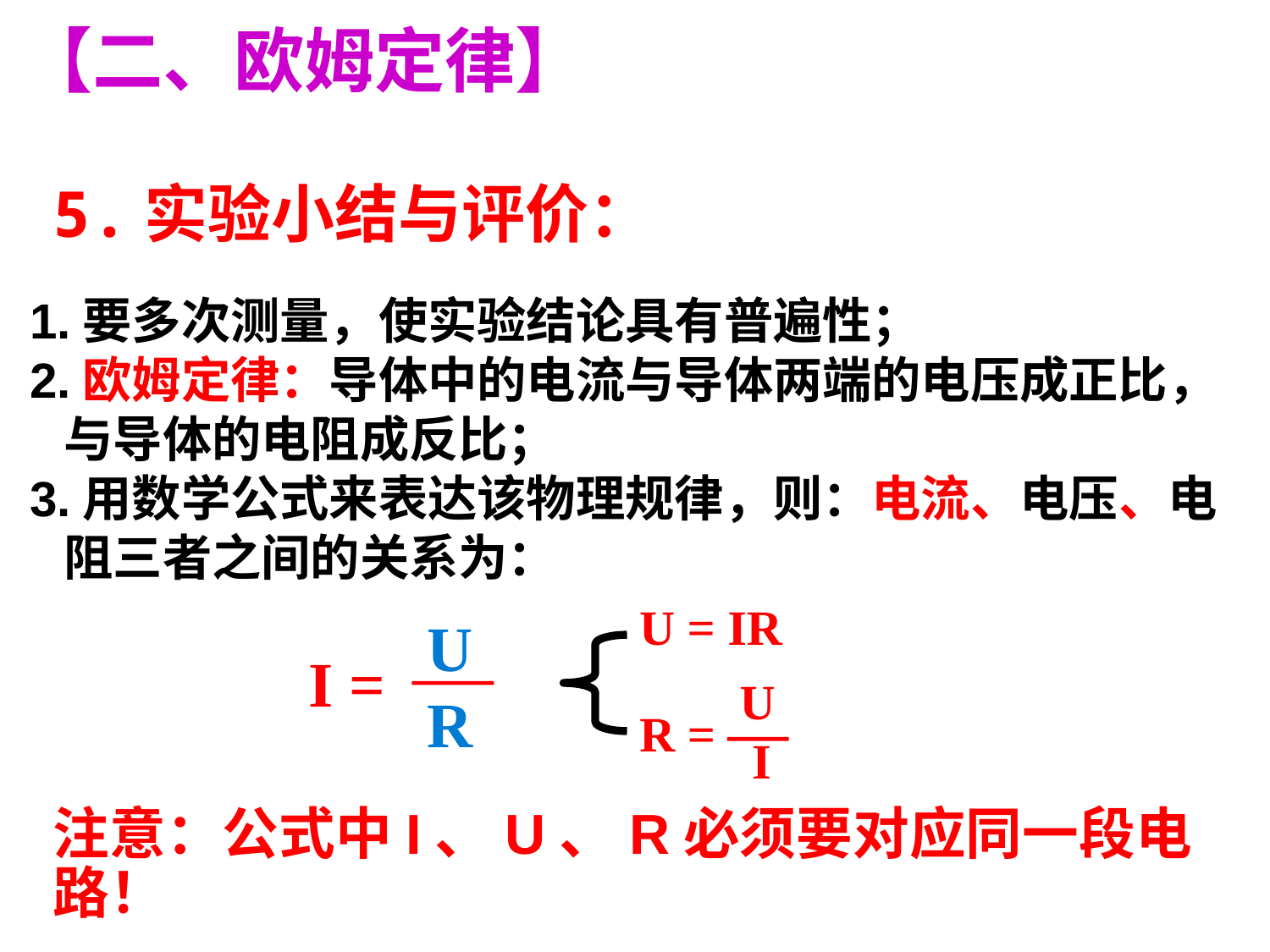

【二、欧姆定律】
5.实验小结与评价：
1.要多次测量，使实验结论具有普遍性；
2.欧姆定律：导体中的电流与导体两端的电压成正比，
  与导体的电阻成反比；
3.用数学公式来表达该物理规律，则：电流、电压、电
  阻三者之间的关系为：
U = IR

U
 I
R =

U
R
I =

注意：公式中I、U、R必须要对应同一段电路！